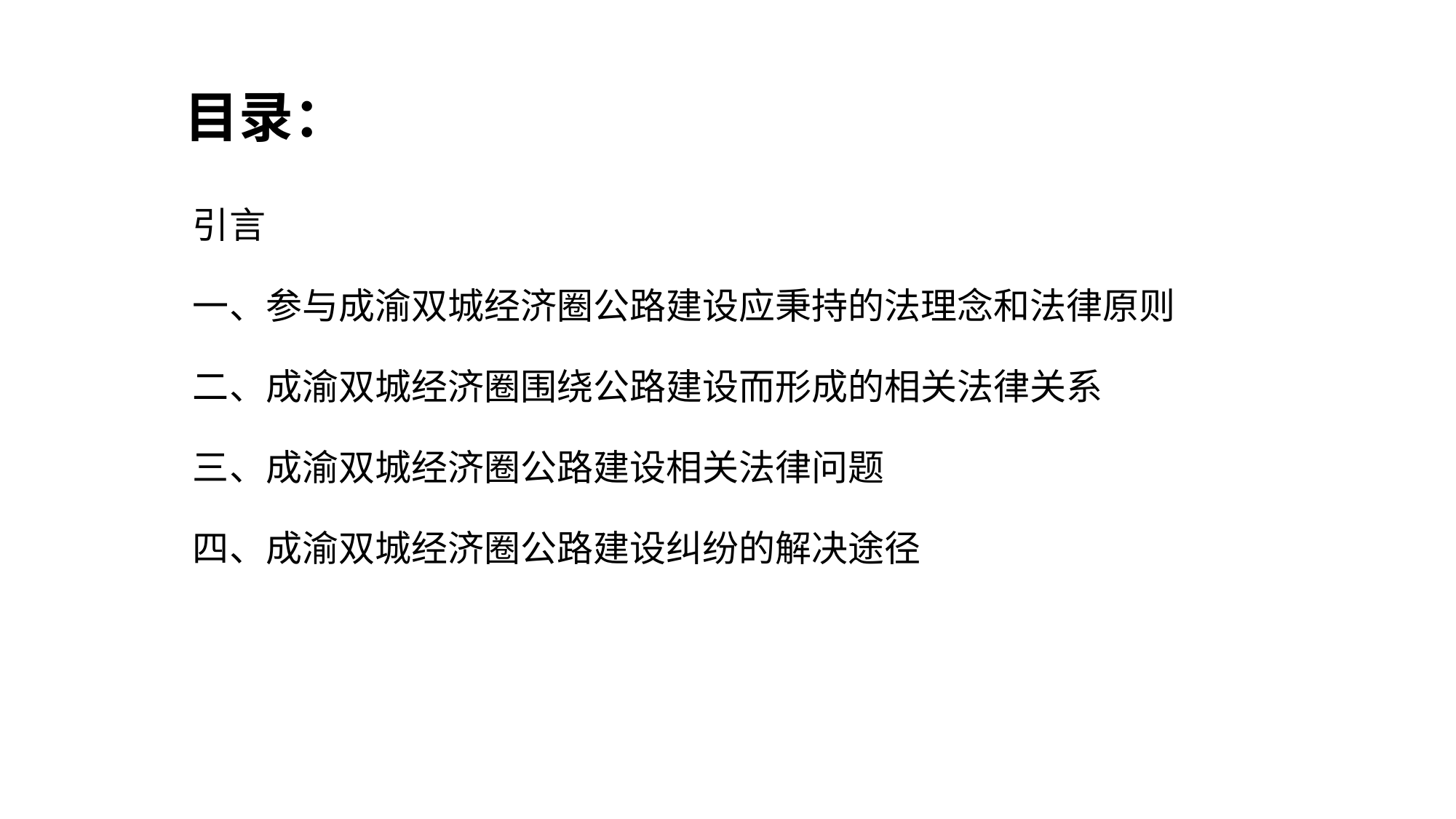

# 目录：
引言
一、参与成渝双城经济圈公路建设应秉持的法理念和法律原则
二、成渝双城经济圈围绕公路建设而形成的相关法律关系
三、成渝双城经济圈公路建设相关法律问题
四、成渝双城经济圈公路建设纠纷的解决途径